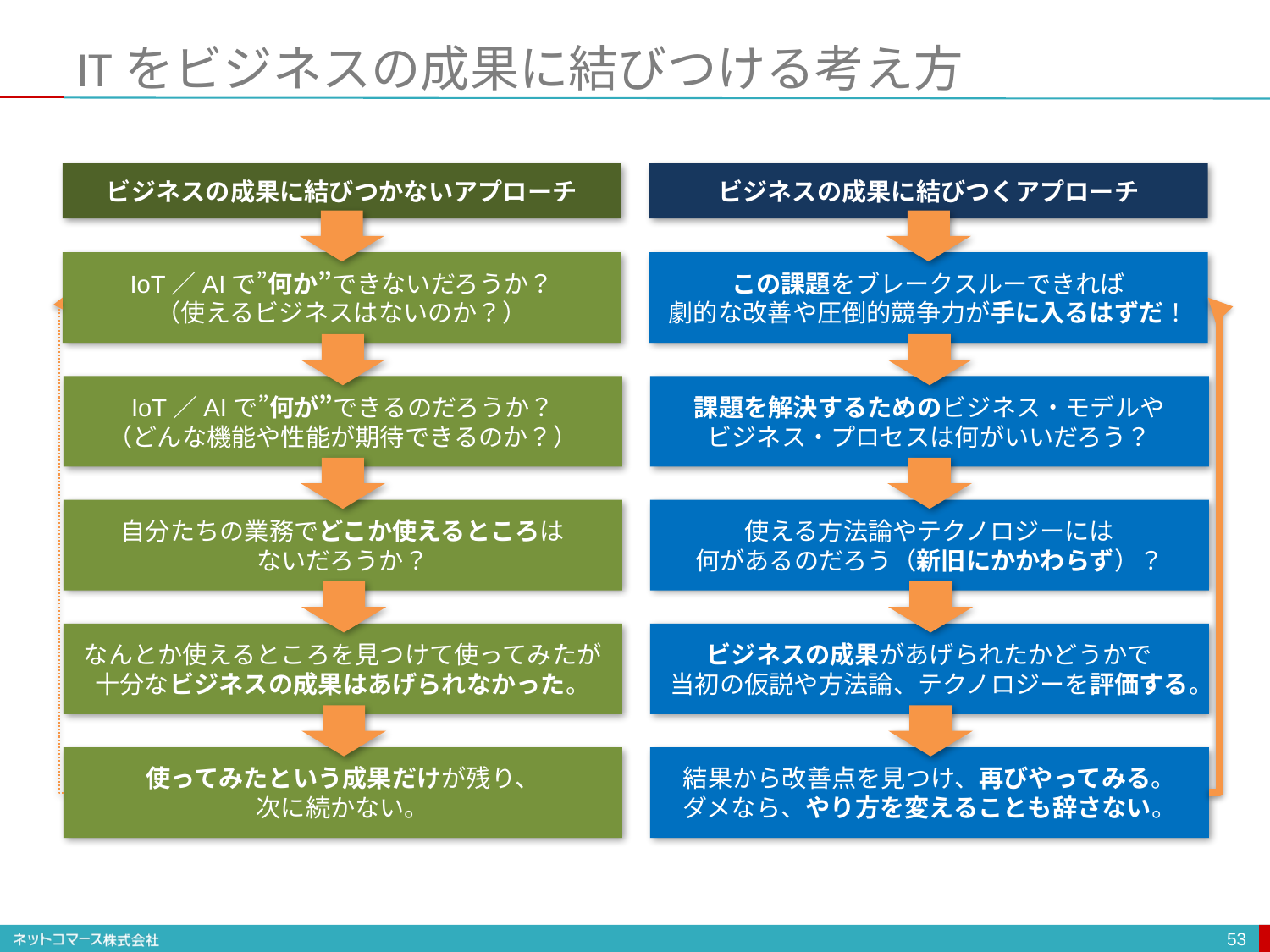

# ITをビジネスの成果に結びつける考え方
ビジネスの成果に結びつかないアプローチ
ビジネスの成果に結びつくアプローチ

この課題をブレークスルーできれば
劇的な改善や圧倒的競争力が手に入るはずだ！

課題を解決するためのビジネス・モデルや
ビジネス・プロセスは何がいいだろう？

使える方法論やテクノロジーには
何があるのだろう（新旧にかかわらず）？

ビジネスの成果があげられたかどうかで
当初の仮説や方法論、テクノロジーを評価する。

結果から改善点を見つけ、再びやってみる。
ダメなら、やり方を変えることも辞さない。

IoT／AIで”何か”できないだろうか？
（使えるビジネスはないのか？）

IoT／AIで”何が”できるのだろうか？
（どんな機能や性能が期待できるのか？）

自分たちの業務でどこか使えるところは
ないだろうか？

なんとか使えるところを見つけて使ってみたが
十分なビジネスの成果はあげられなかった。

使ってみたという成果だけが残り、
次に続かない。
53